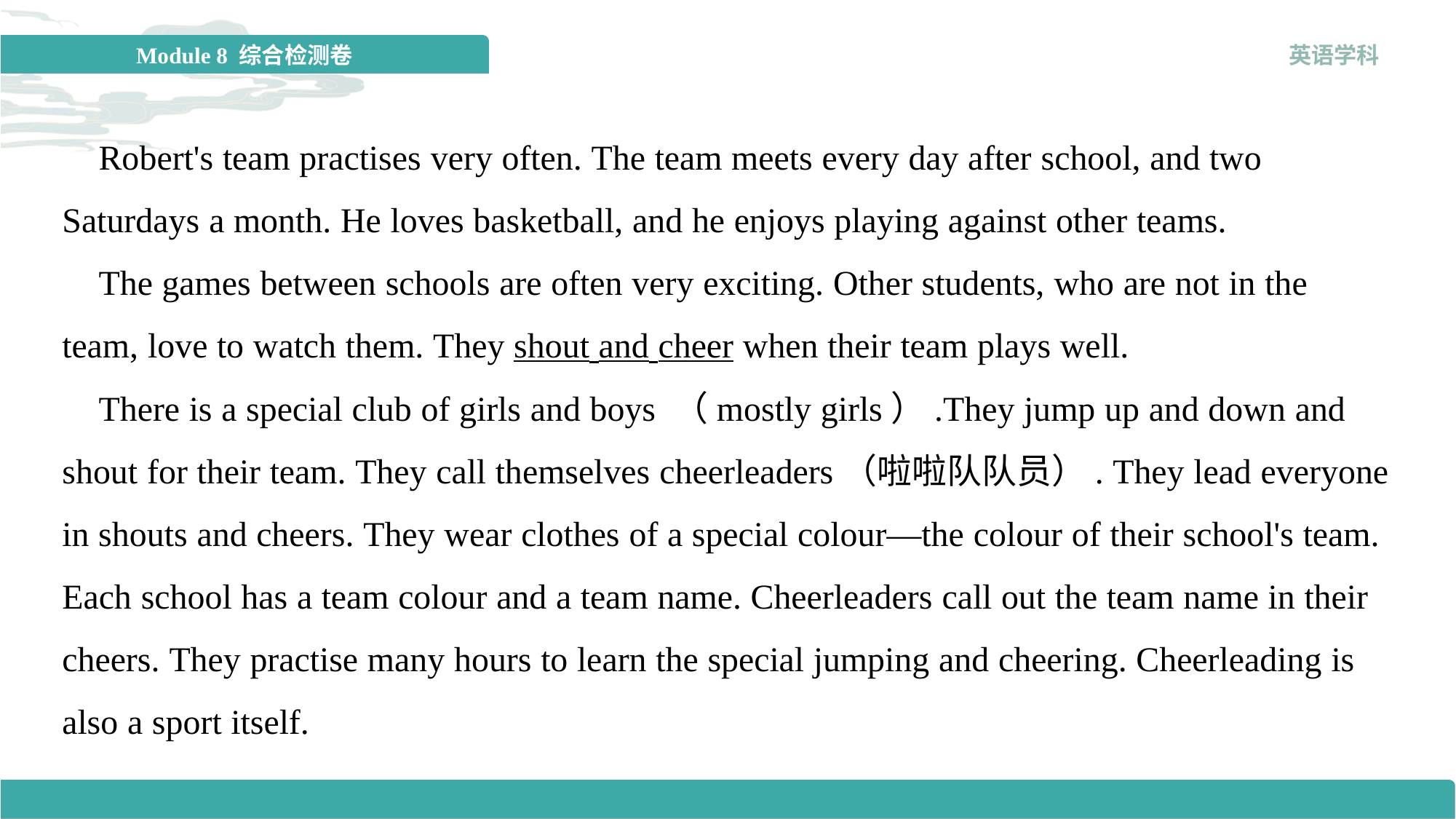

Robert's team practises very often. The team meets every day after school, and two Saturdays a month. He loves basketball, and he enjoys playing against other teams.
    The games between schools are often very exciting. Other students, who are not in the team, love to watch them. They shout and cheer when their team plays well.
    There is a special club of girls and boys （mostly girls）.They jump up and down and shout for their team. They call themselves cheerleaders（啦啦队队员）. They lead everyone in shouts and cheers. They wear clothes of a special colour—the colour of their school's team. Each school has a team colour and a team name. Cheerleaders call out the team name in their cheers. They practise many hours to learn the special jumping and cheering. Cheerleading is also a sport itself.